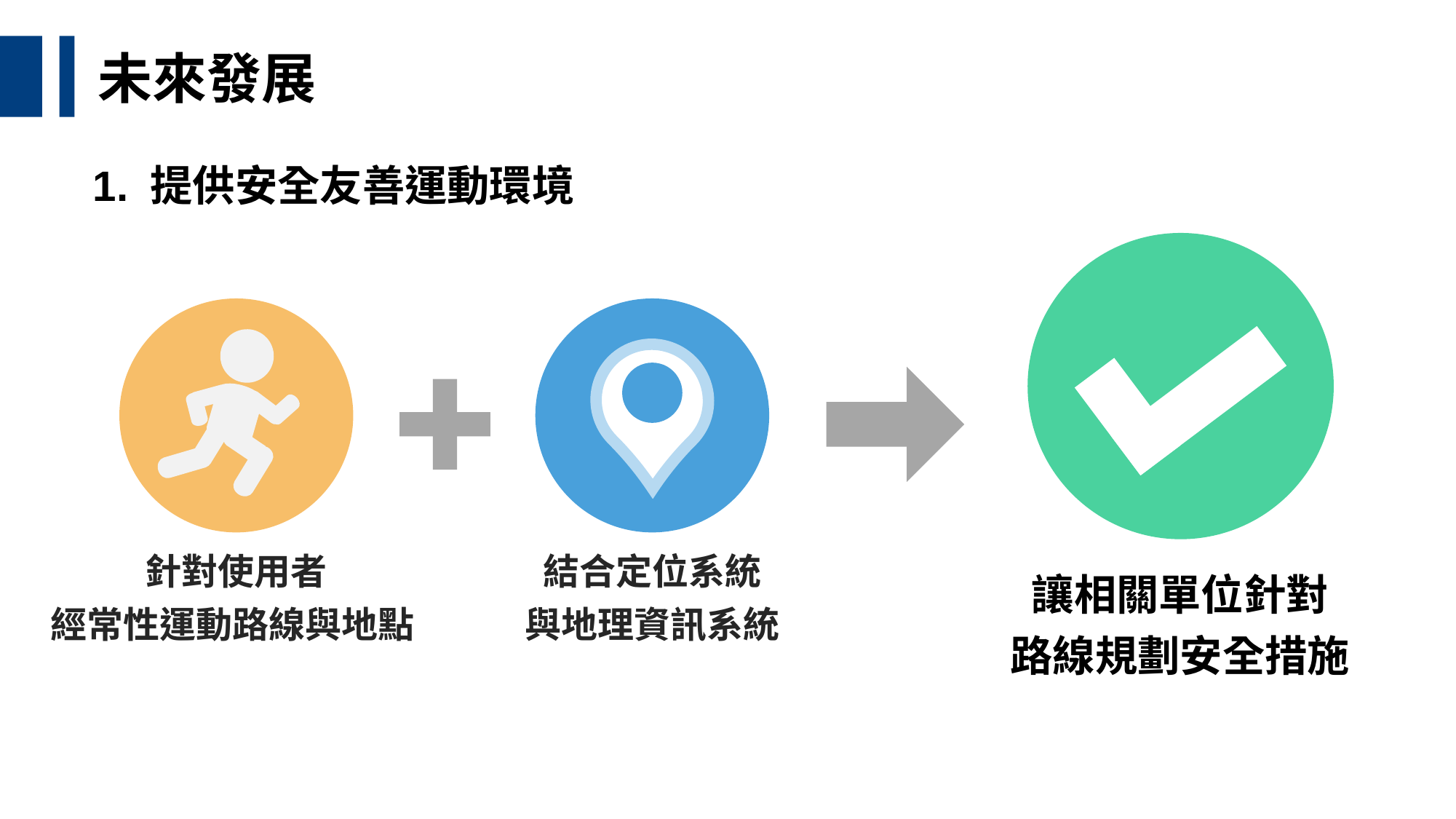

未來發展
1. 提供安全友善運動環境

針對使用者
經常性運動路線與地點
結合定位系統
與地理資訊系統
讓相關單位針對
路線規劃安全措施